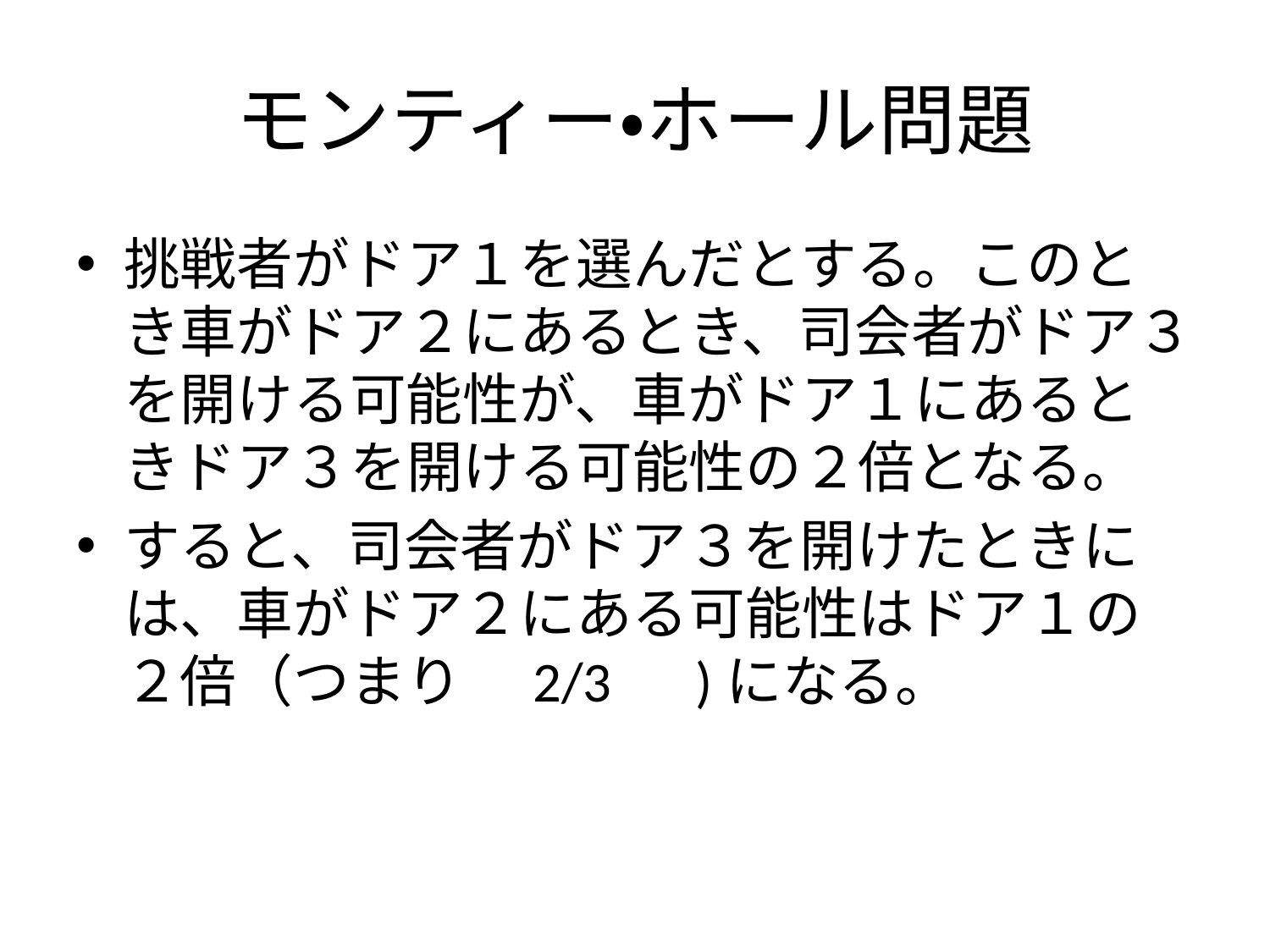

# モンティー・ホール問題
挑戦者がドア１を選んだとする。このとき車がドア２にあるとき、司会者がドア３を開ける可能性が、車がドア１にあるときドア３を開ける可能性の２倍となる。
すると、司会者がドア３を開けたときには、車がドア２にある可能性はドア１の２倍（つまり　2/3　)になる。